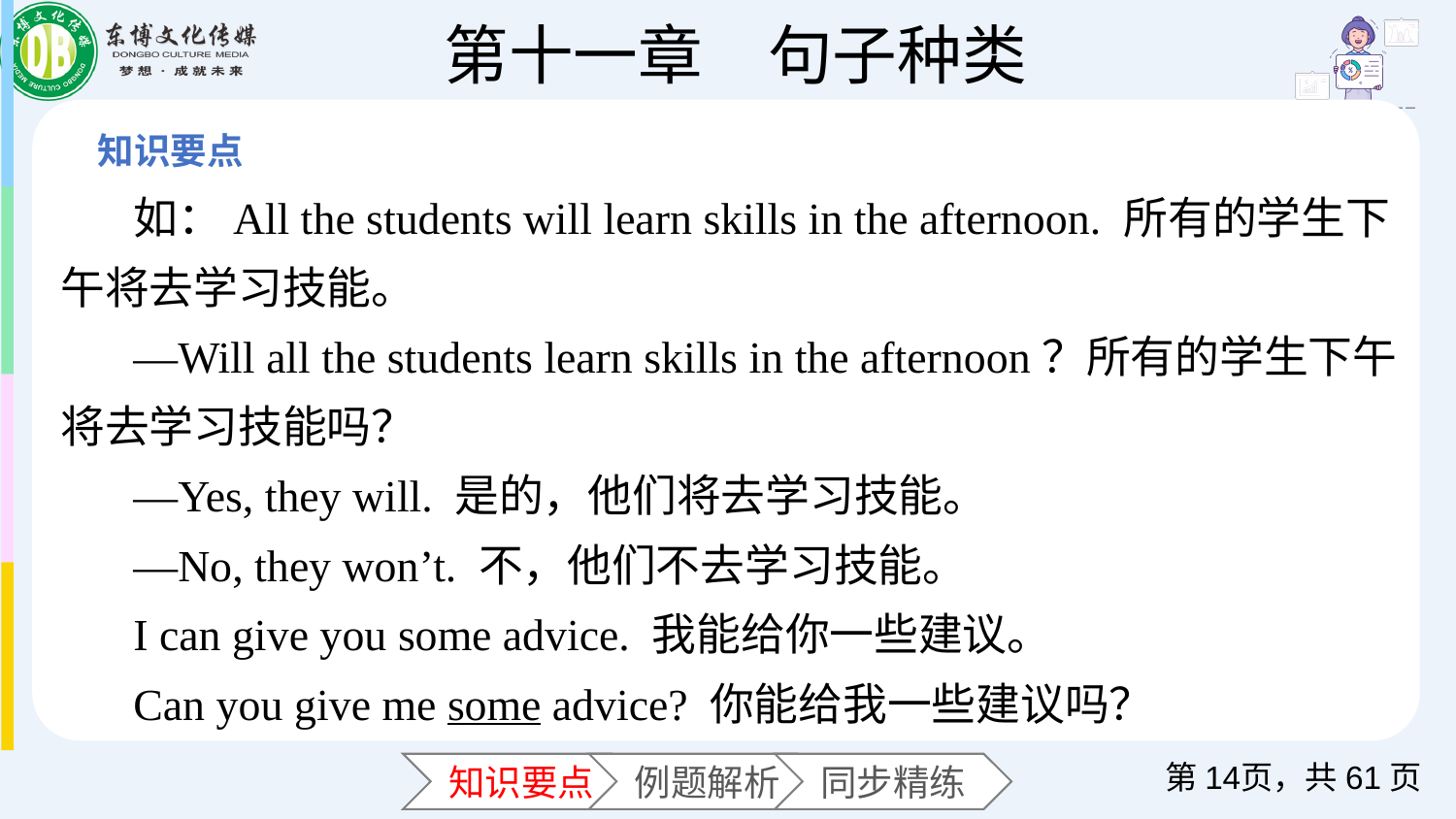

如：All the students will learn skills in the afternoon. 所有的学生下午将去学习技能。
—Will all the students learn skills in the afternoon？所有的学生下午将去学习技能吗？
—Yes, they will. 是的，他们将去学习技能。
—No, they won’t. 不，他们不去学习技能。
I can give you some advice. 我能给你一些建议。
Can you give me some advice? 你能给我一些建议吗？